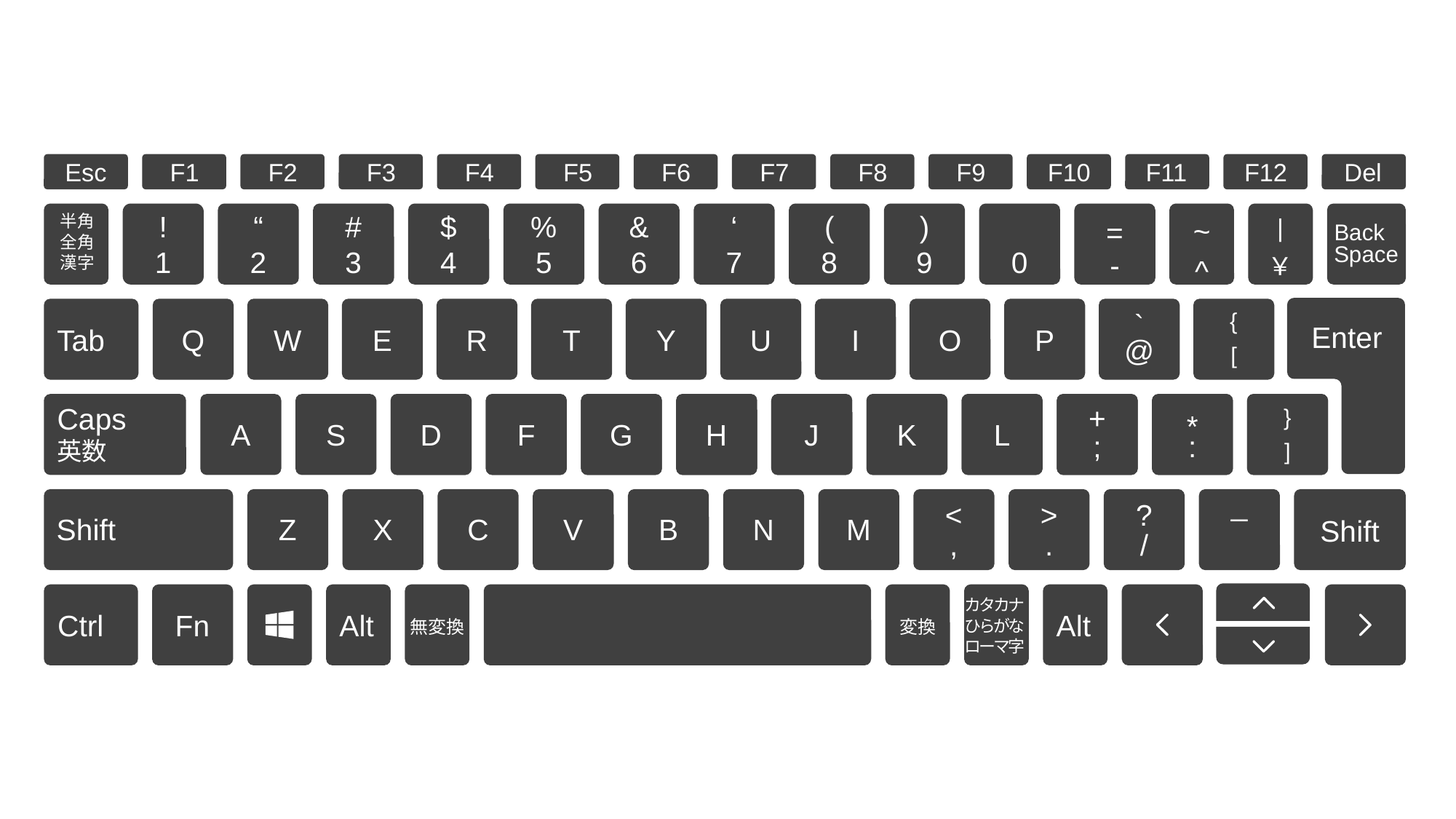

Esc
F1
F2
F3
F4
F5
F6
F7
F8
F9
F10
F11
F12
Del
!
“
#
$
%
&
‘
(
)
半角
|
~
=
Back
全角
Space
1
2
3
4
5
6
7
8
9
0
-
￥
漢字
^
`
{
Enter
Tab
Q
W
E
R
T
Y
U
I
O
P
@
[
+
Caps
}
*
A
S
D
F
G
H
J
K
L
;
:
英数
]
_
<
>
?
Shift
Z
X
C
V
B
N
M
Shift
,
.
/
カタカナ

Ctrl
Fn
Alt
Alt
無変換
変換
ひらがな

ローマ字